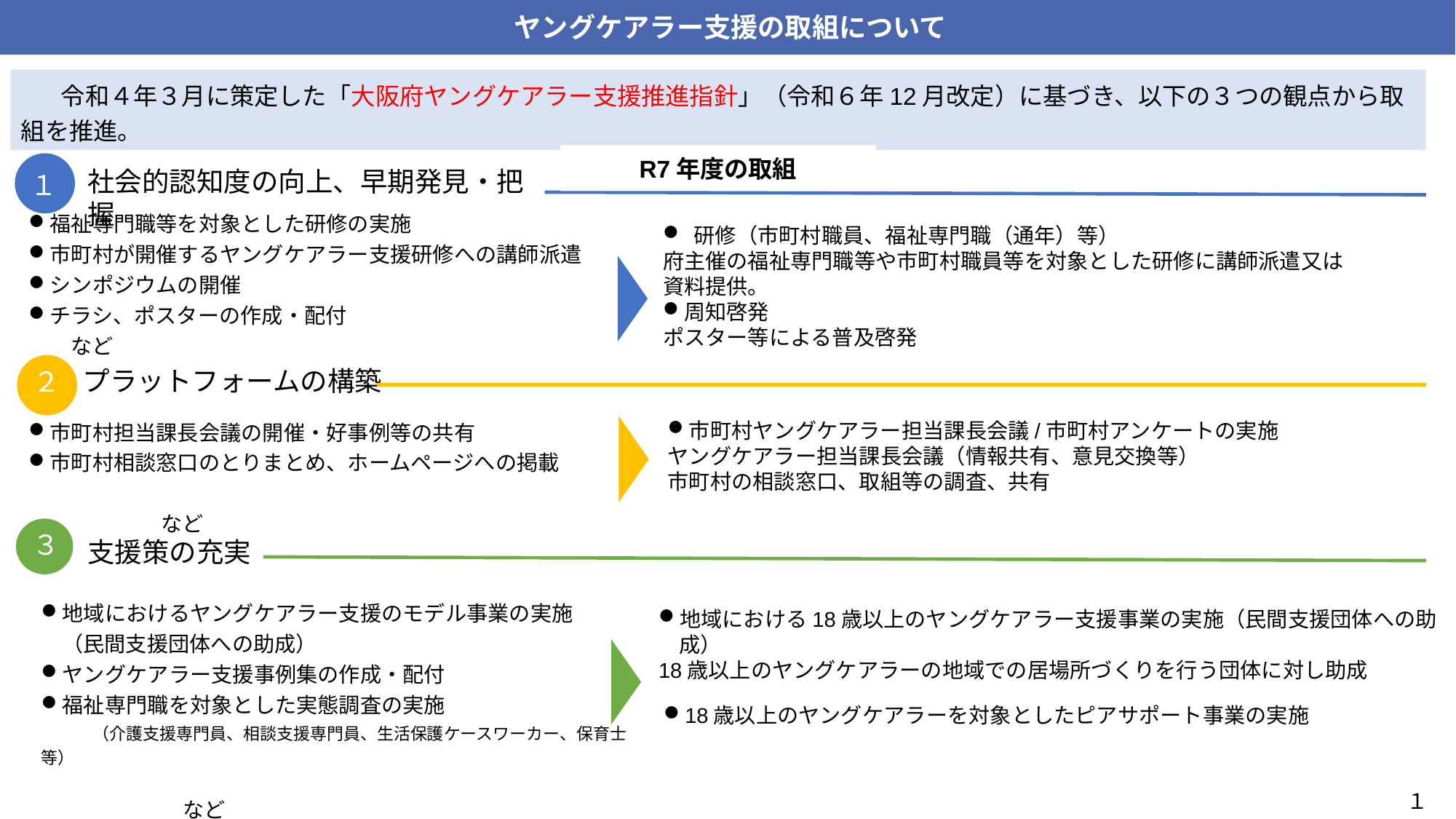

ヤングケアラー支援の取組について
　令和４年３月に策定した「大阪府ヤングケアラー支援推進指針」（令和６年12月改定）に基づき、以下の３つの観点から取組を推進。
R7年度の取組

１
社会的認知度の向上、早期発見・把握
福祉専門職等を対象とした研修の実施
市町村が開催するヤングケアラー支援研修への講師派遣
シンポジウムの開催
チラシ、ポスターの作成・配付   　　　　　　　　　　　　　など
 研修（市町村職員、福祉専門職（通年）等）
府主催の福祉専門職等や市町村職員等を対象とした研修に講師派遣又は
資料提供。
周知啓発
ポスター等による普及啓発

２

プラットフォームの構築
市町村ヤングケアラー担当課長会議/市町村アンケートの実施
ヤングケアラー担当課長会議（情報共有、意見交換等）
市町村の相談窓口、取組等の調査、共有

市町村担当課長会議の開催・好事例等の共有
市町村相談窓口のとりまとめ、ホームページへの掲載
　　　　　　　　　　　　　　　　　　　　　　　　　　　　　　　　　　 など
３

支援策の充実
地域におけるヤングケアラー支援のモデル事業の実施
（民間支援団体への助成）
ヤングケアラー支援事例集の作成・配付
福祉専門職を対象とした実態調査の実施
　　　（介護支援専門員、相談支援専門員、生活保護ケースワーカー、保育士等）
　　　　　　　　　　　　　　　　　　　　　　　　　　　　　　　　　　　　　　　　　　　  など
地域における18歳以上のヤングケアラー支援事業の実施（民間支援団体への助成）
18歳以上のヤングケアラーの地域での居場所づくりを行う団体に対し助成

18歳以上のヤングケアラーを対象としたピアサポート事業の実施
１